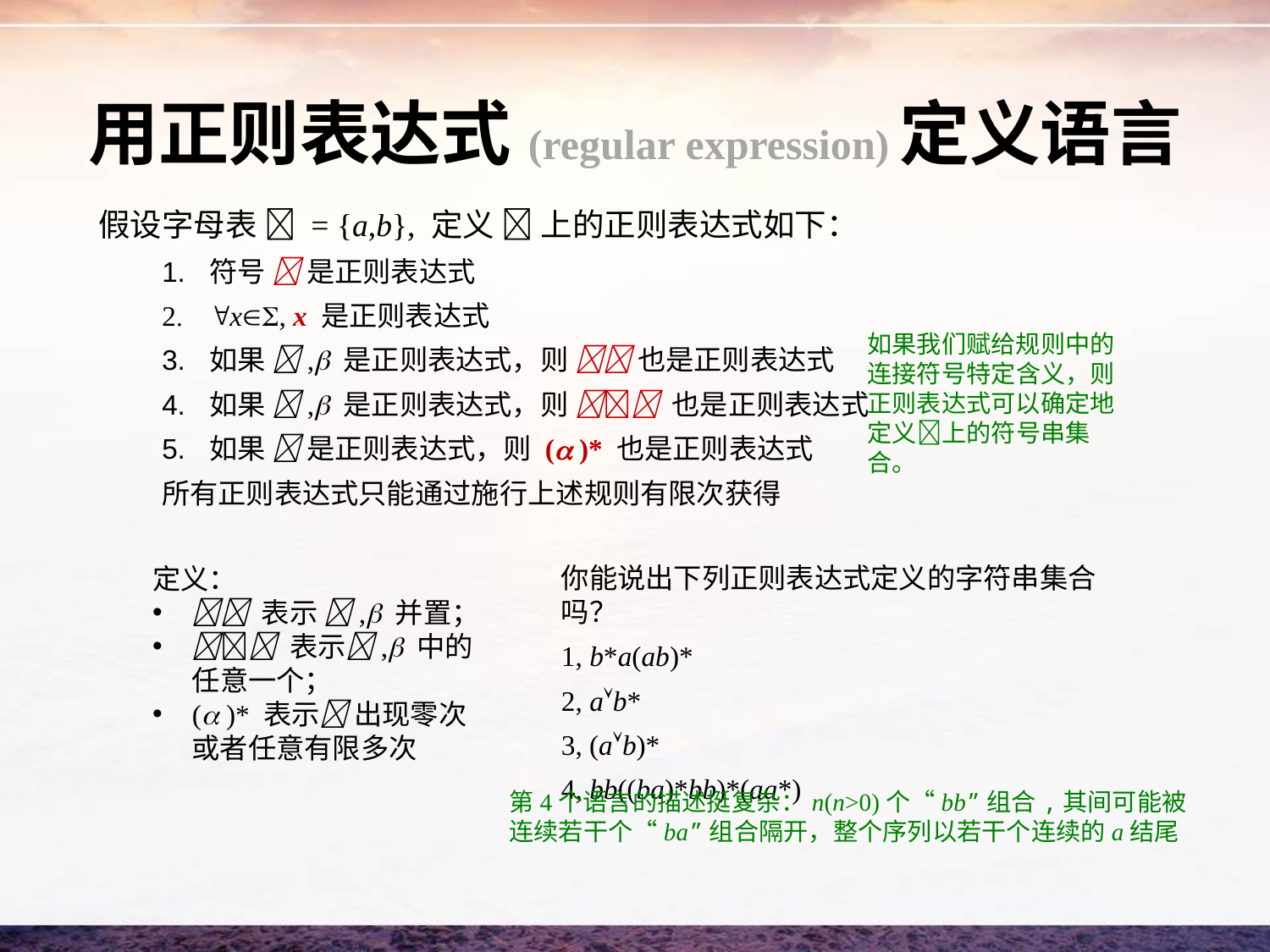

# 用正则表达式(regular expression)定义语言
假设字母表 Σ = {a,b}, 定义 Σ 上的正则表达式如下：
符号 Λ 是正则表达式
∀x∈Σ, x 是正则表达式
如果 α,β 是正则表达式，则 αβ 也是正则表达式
如果 α,β 是正则表达式，则 α∨β  也是正则表达式
如果 α 是正则表达式，则 (α )* 也是正则表达式
所有正则表达式只能通过施行上述规则有限次获得

如果我们赋给规则中的连接符号特定含义，则正则表达式可以确定地定义Σ上的符号串集合。
你能说出下列正则表达式定义的字符串集合吗？
1, b*a(ab)*
2, a∨b*
3, (a∨b)*
4, bb((ba)*bb)*(aa*)
定义：
αβ 表示 α,β 并置；
α∨β 表示α,β 中的任意一个；
(α )* 表示α 出现零次或者任意有限多次
第4个语言的描述挺复杂：n(n>0)个“bb”组合,其间可能被连续若干个“ba”组合隔开，整个序列以若干个连续的a结尾